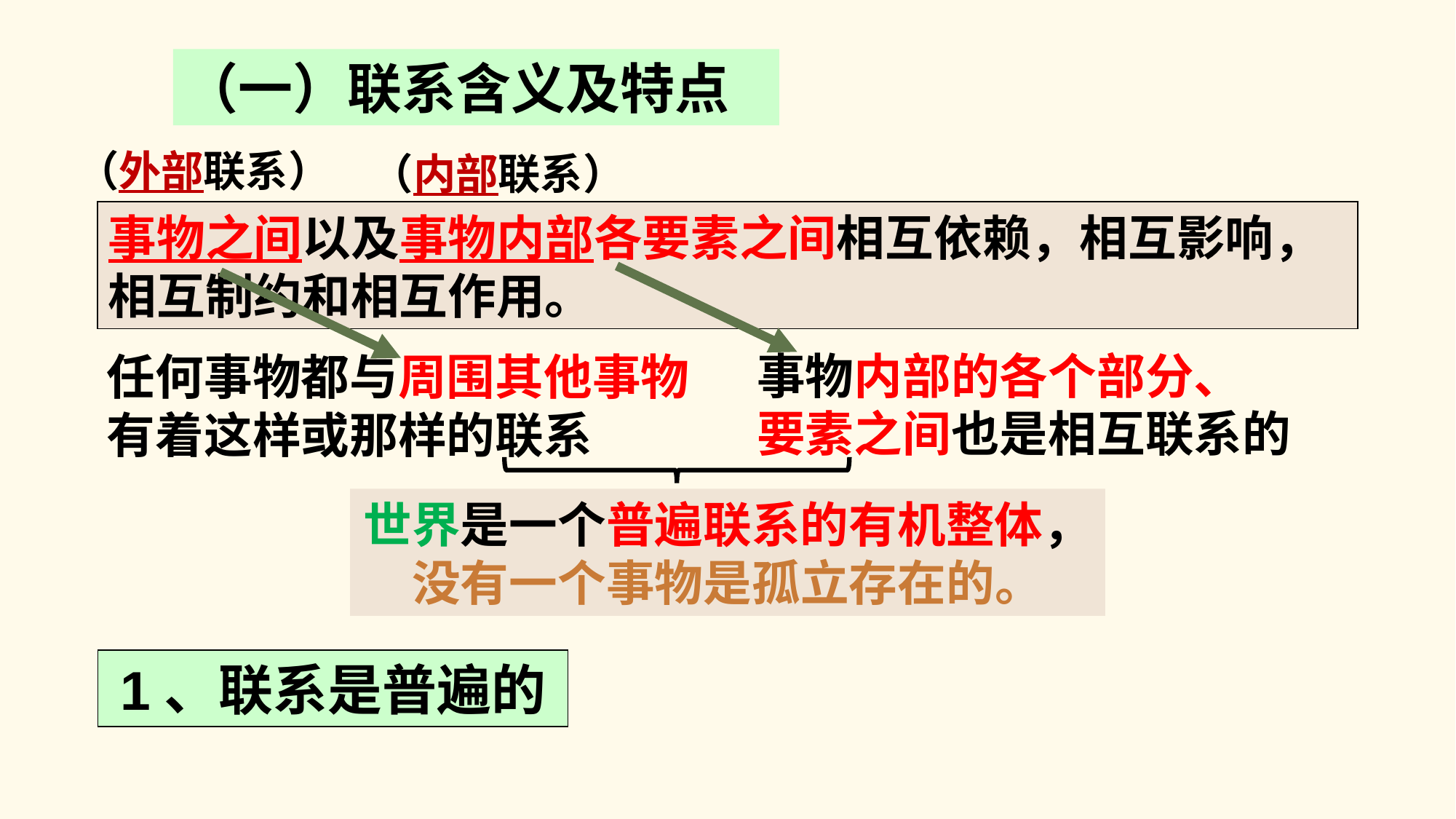

（一）联系含义及特点
（外部联系）
（内部联系）
事物之间以及事物内部各要素之间相互依赖，相互影响，相互制约和相互作用。

事物内部的各个部分、
要素之间也是相互联系的
任何事物都与周围其他事物有着这样或那样的联系
世界是一个普遍联系的有机整体，没有一个事物是孤立存在的。
1、联系是普遍的